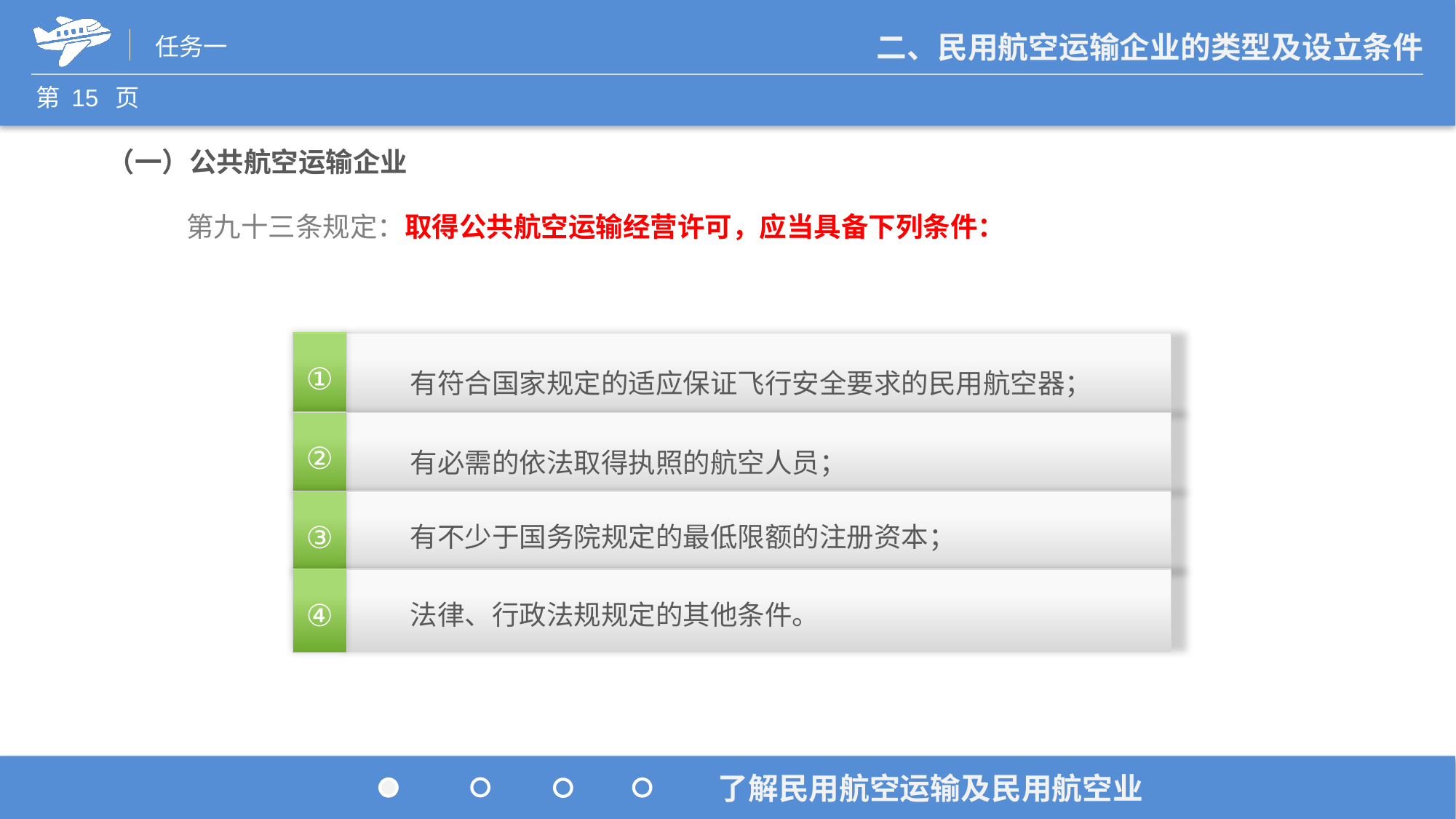

（一）公共航空运输企业
         第九十三条规定：取得公共航空运输经营许可，应当具备下列条件：
①
        有符合国家规定的适应保证飞行安全要求的民用航空器；
②
        有必需的依法取得执照的航空人员；
③
        有不少于国务院规定的最低限额的注册资本；
④
        法律、行政法规规定的其他条件。